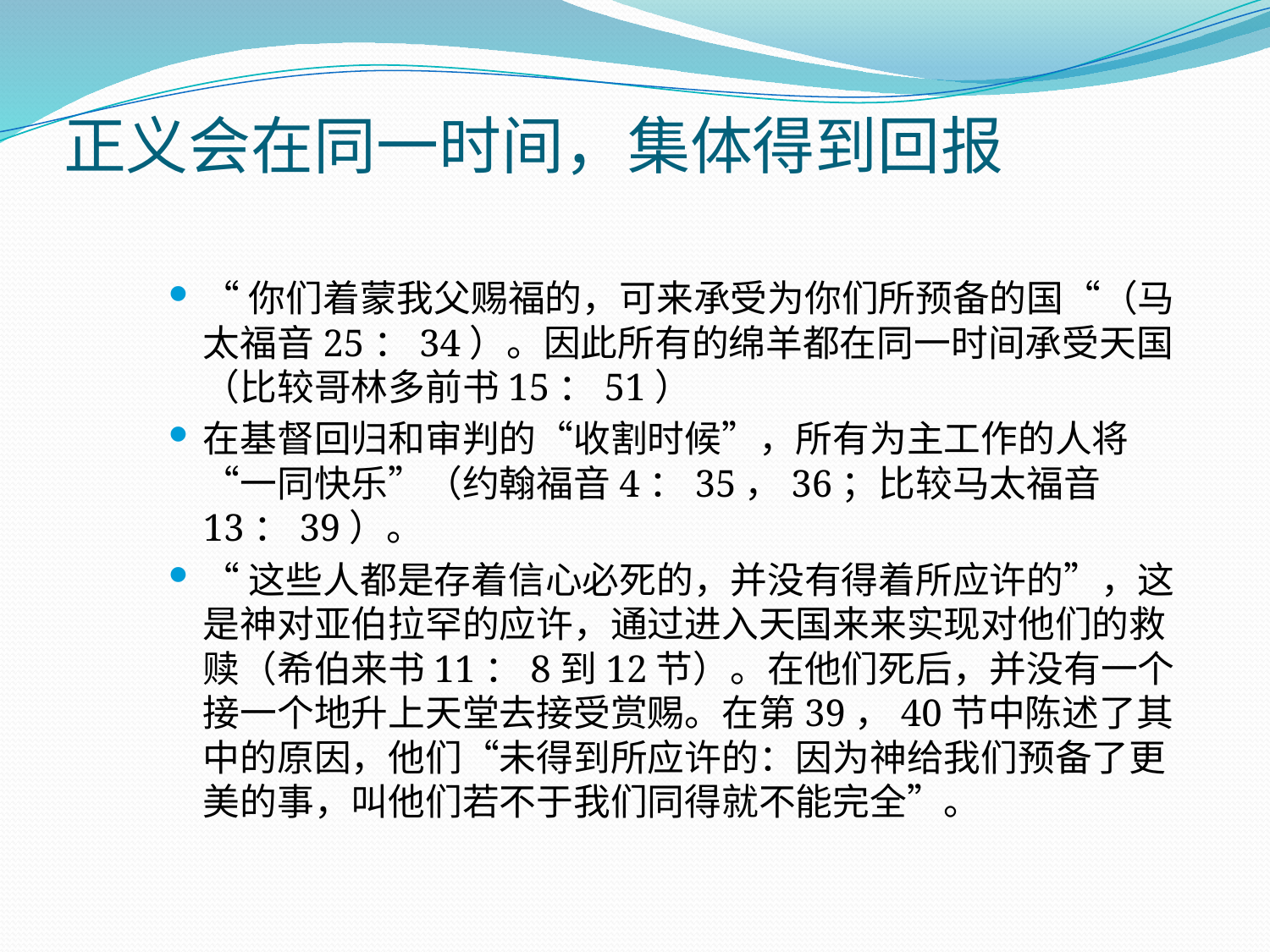

# 正义会在同一时间，集体得到回报
“你们着蒙我父赐福的，可来承受为你们所预备的国“（马太福音25：34）。因此所有的绵羊都在同一时间承受天国（比较哥林多前书15：51）
在基督回归和审判的“收割时候”，所有为主工作的人将“一同快乐”（约翰福音4：35，36；比较马太福音13：39）。
“这些人都是存着信心必死的，并没有得着所应许的”，这是神对亚伯拉罕的应许，通过进入天国来来实现对他们的救赎（希伯来书11：8到12节）。在他们死后，并没有一个接一个地升上天堂去接受赏赐。在第39，40节中陈述了其中的原因，他们“未得到所应许的：因为神给我们预备了更美的事，叫他们若不于我们同得就不能完全”。